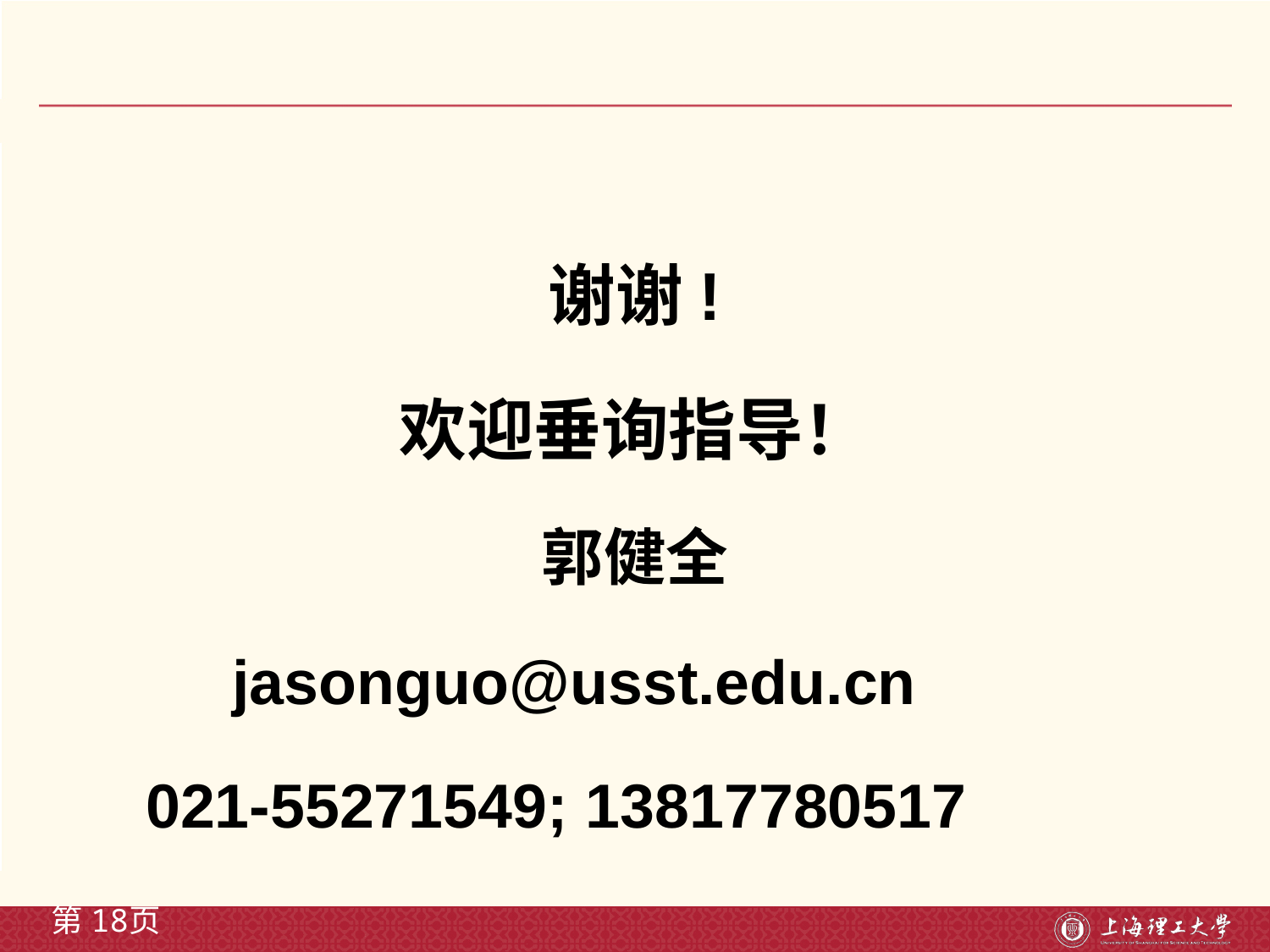

谢谢!
欢迎垂询指导！
郭健全
         jasonguo@usst.edu.cn
    021-55271549; 13817780517
第18页